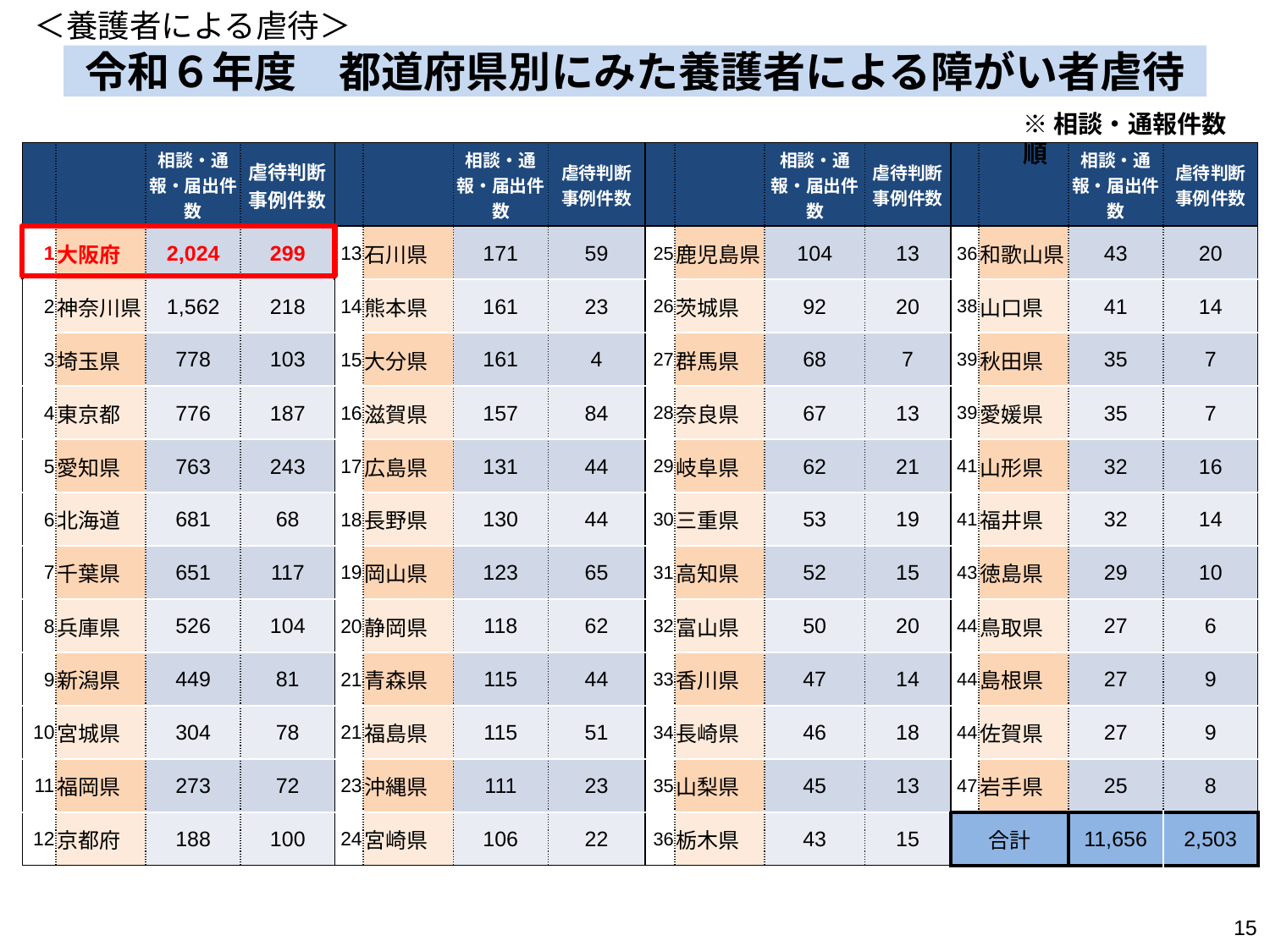

＜養護者による虐待＞
# 令和６年度　都道府県別にみた養護者による障がい者虐待
※相談・通報件数順
|  |  | 相談・通報・届出件数 | 虐待判断 事例件数 |  |  | 相談・通報・届出件数 | 虐待判断 事例件数 |  |  | 相談・通報・届出件数 | 虐待判断 事例件数 |  |  | 相談・通報・届出件数 | 虐待判断 事例件数 |
| --- | --- | --- | --- | --- | --- | --- | --- | --- | --- | --- | --- | --- | --- | --- | --- |
| 1 | 大阪府 | 2,024 | 299 | 13 | 石川県 | 171 | 59 | 25 | 鹿児島県 | 104 | 13 | 36 | 和歌山県 | 43 | 20 |
| 2 | 神奈川県 | 1,562 | 218 | 14 | 熊本県 | 161 | 23 | 26 | 茨城県 | 92 | 20 | 38 | 山口県 | 41 | 14 |
| 3 | 埼玉県 | 778 | 103 | 15 | 大分県 | 161 | 4 | 27 | 群馬県 | 68 | 7 | 39 | 秋田県 | 35 | 7 |
| 4 | 東京都 | 776 | 187 | 16 | 滋賀県 | 157 | 84 | 28 | 奈良県 | 67 | 13 | 39 | 愛媛県 | 35 | 7 |
| 5 | 愛知県 | 763 | 243 | 17 | 広島県 | 131 | 44 | 29 | 岐阜県 | 62 | 21 | 41 | 山形県 | 32 | 16 |
| 6 | 北海道 | 681 | 68 | 18 | 長野県 | 130 | 44 | 30 | 三重県 | 53 | 19 | 41 | 福井県 | 32 | 14 |
| 7 | 千葉県 | 651 | 117 | 19 | 岡山県 | 123 | 65 | 31 | 高知県 | 52 | 15 | 43 | 徳島県 | 29 | 10 |
| 8 | 兵庫県 | 526 | 104 | 20 | 静岡県 | 118 | 62 | 32 | 富山県 | 50 | 20 | 44 | 鳥取県 | 27 | 6 |
| 9 | 新潟県 | 449 | 81 | 21 | 青森県 | 115 | 44 | 33 | 香川県 | 47 | 14 | 44 | 島根県 | 27 | 9 |
| 10 | 宮城県 | 304 | 78 | 21 | 福島県 | 115 | 51 | 34 | 長崎県 | 46 | 18 | 44 | 佐賀県 | 27 | 9 |
| 11 | 福岡県 | 273 | 72 | 23 | 沖縄県 | 111 | 23 | 35 | 山梨県 | 45 | 13 | 47 | 岩手県 | 25 | 8 |
| 12 | 京都府 | 188 | 100 | 24 | 宮崎県 | 106 | 22 | 36 | 栃木県 | 43 | 15 | 合計 |  | 11,656 | 2,503 |

15